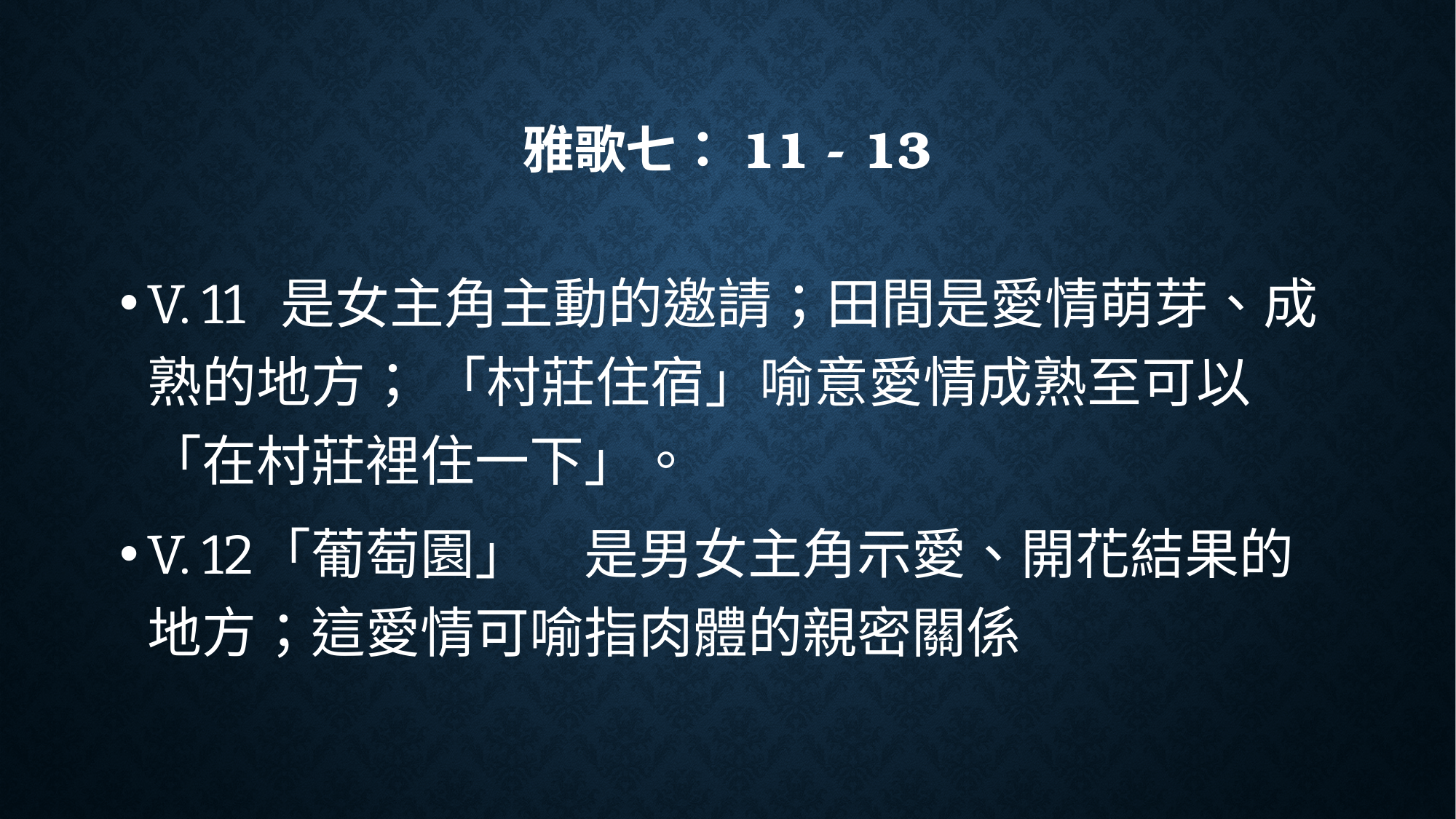

# 雅歌七：11 - 13
V. 11	 是女主角主動的邀請；田間是愛情萌芽、成熟的地方； 「村莊住宿」喻意愛情成熟至可以 「在村莊裡住一下」。
V. 12	「葡萄園」	是男女主角示愛、開花結果的地方；這愛情可喻指肉體的親密關係